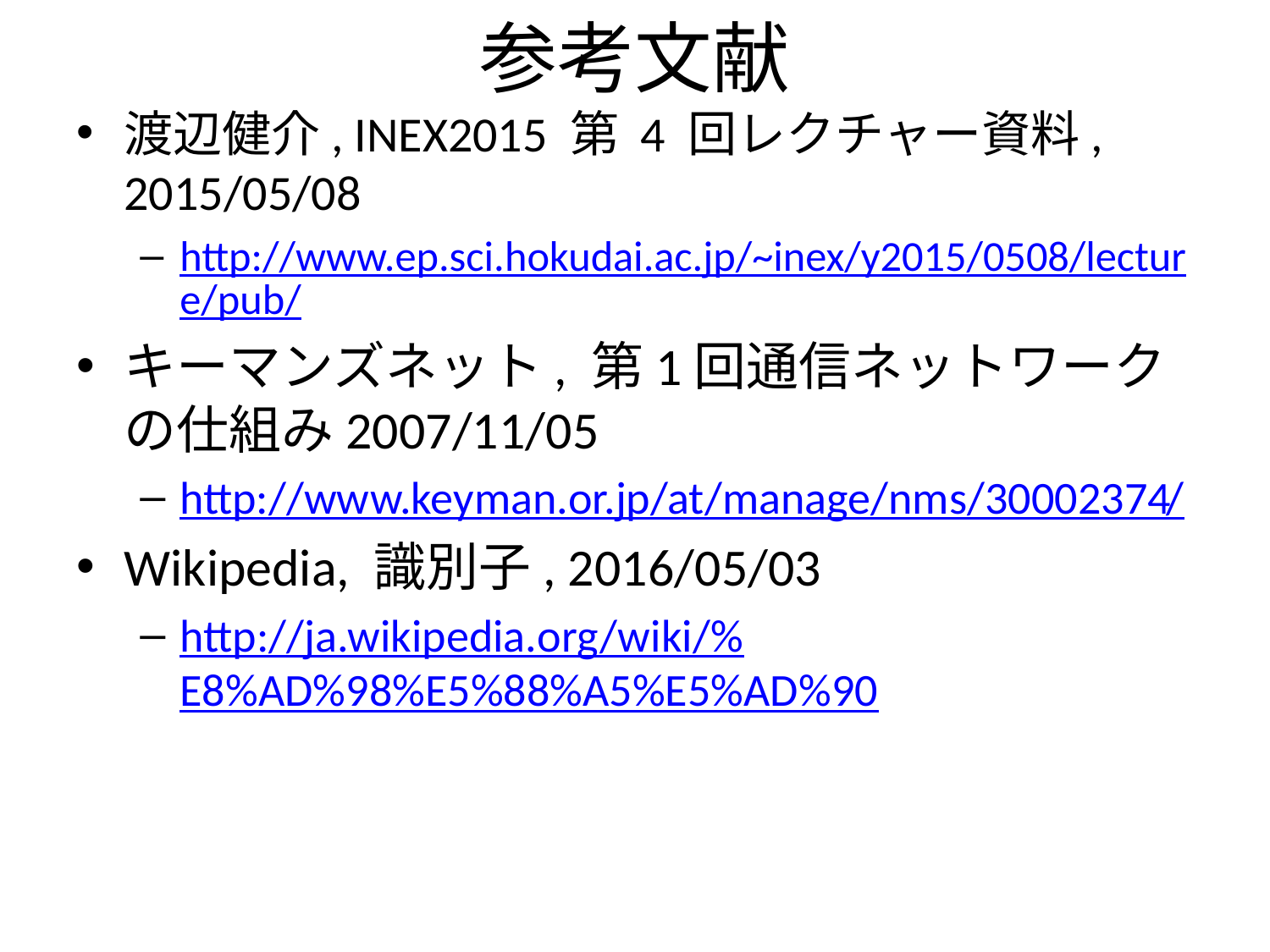

# 参考文献
渡辺健介, INEX2015 第 4 回レクチャー資料, 2015/05/08
http://www.ep.sci.hokudai.ac.jp/~inex/y2015/0508/lecture/pub/
キーマンズネット, 第1回通信ネットワークの仕組み2007/11/05
http://www.keyman.or.jp/at/manage/nms/30002374/
Wikipedia, 識別子, 2016/05/03
http://ja.wikipedia.org/wiki/%E8%AD%98%E5%88%A5%E5%AD%90